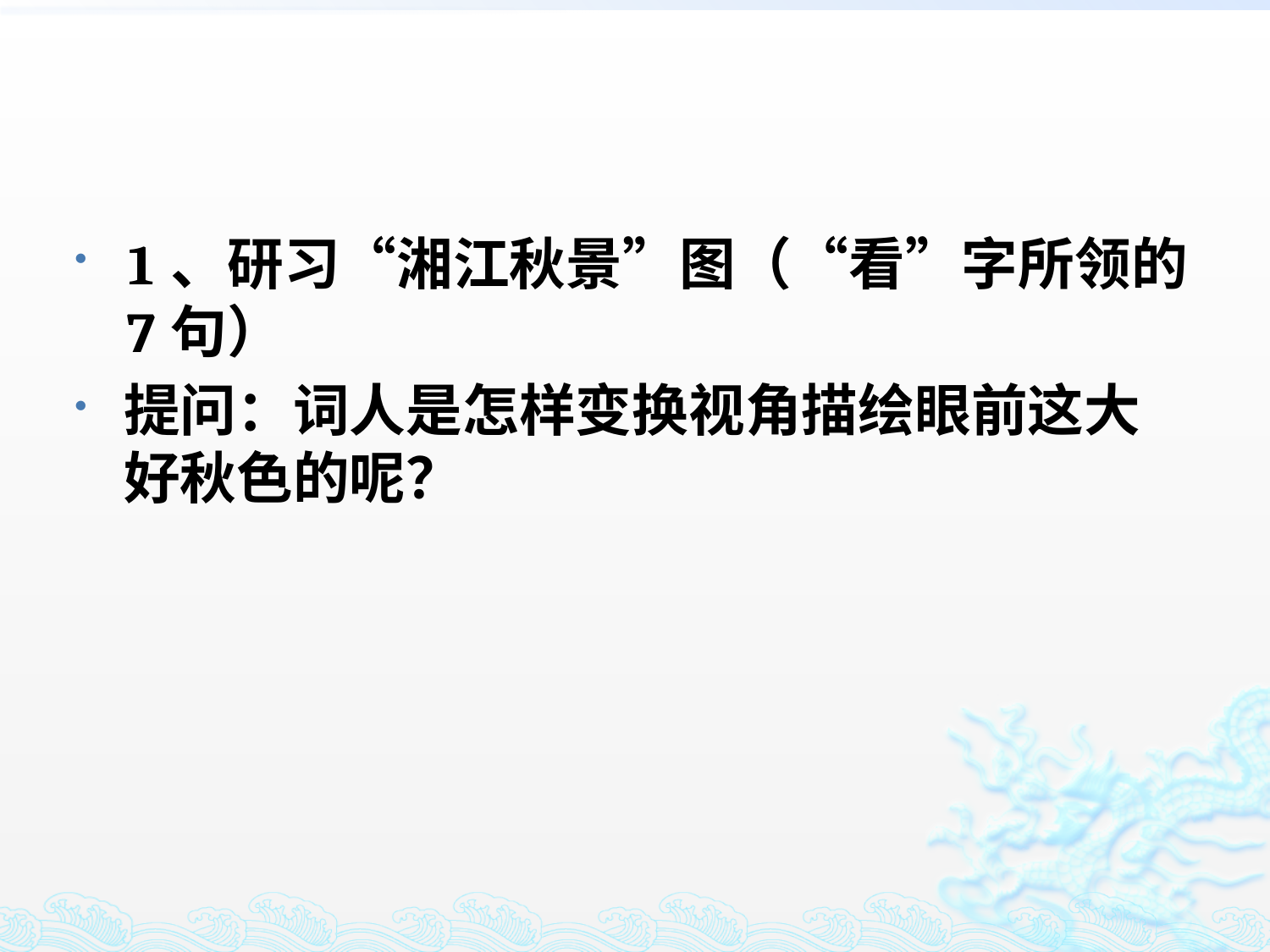

#
1、研习“湘江秋景”图（“看”字所领的7句）
提问：词人是怎样变换视角描绘眼前这大好秋色的呢？